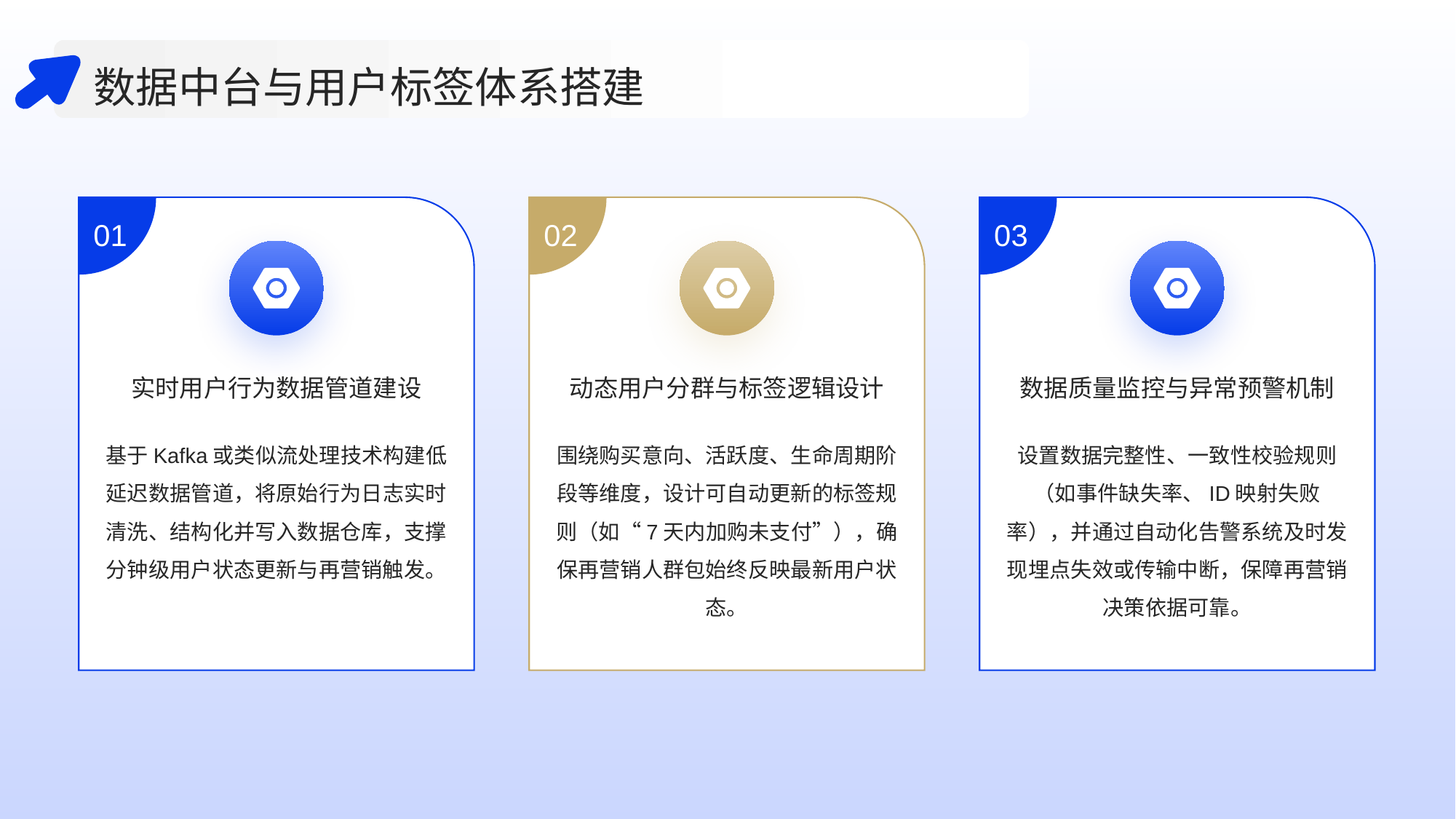

数据中台与用户标签体系搭建

01
02
03

实时用户行为数据管道建设
动态用户分群与标签逻辑设计
数据质量监控与异常预警机制
基于Kafka或类似流处理技术构建低延迟数据管道，将原始行为日志实时清洗、结构化并写入数据仓库，支撑分钟级用户状态更新与再营销触发。
围绕购买意向、活跃度、生命周期阶段等维度，设计可自动更新的标签规则（如“7天内加购未支付”），确保再营销人群包始终反映最新用户状态。
设置数据完整性、一致性校验规则（如事件缺失率、ID映射失败率），并通过自动化告警系统及时发现埋点失效或传输中断，保障再营销决策依据可靠。